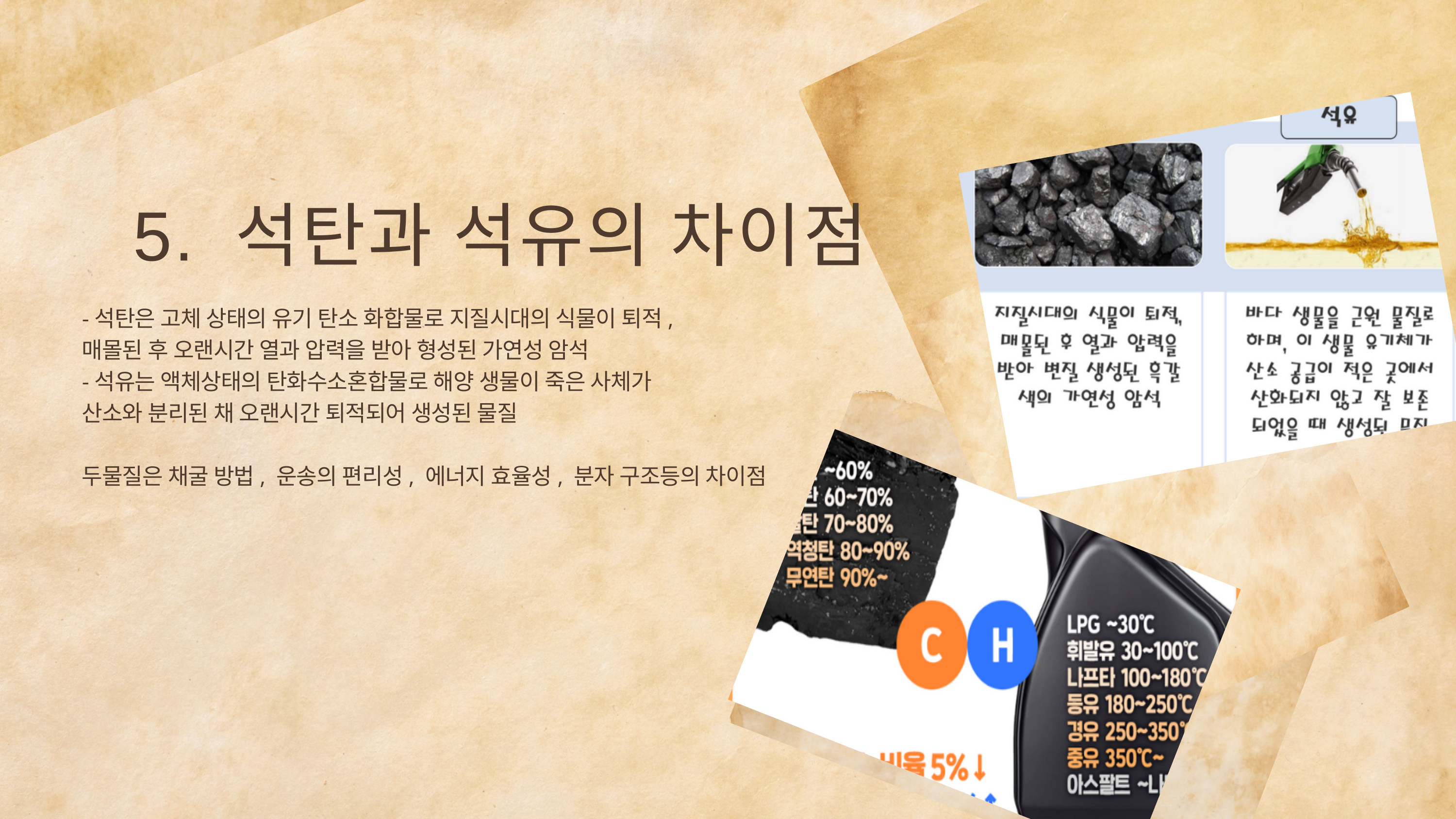

5. 석탄과 석유의 차이점

-석탄은 고체 상태의 유기 탄소 화합물로 지질시대의 식물이 퇴적,
매몰된 후 오랜시간 열과 압력을 받아 형성된 가연성 암석
-석유는 액체상태의 탄화수소혼합물로 해양 생물이 죽은 사체가
산소와 분리된 채 오랜시간 퇴적되어 생성된 물질

두물질은 채굴 방법, 운송의 편리성, 에너지 효율성, 분자 구조등의 차이점